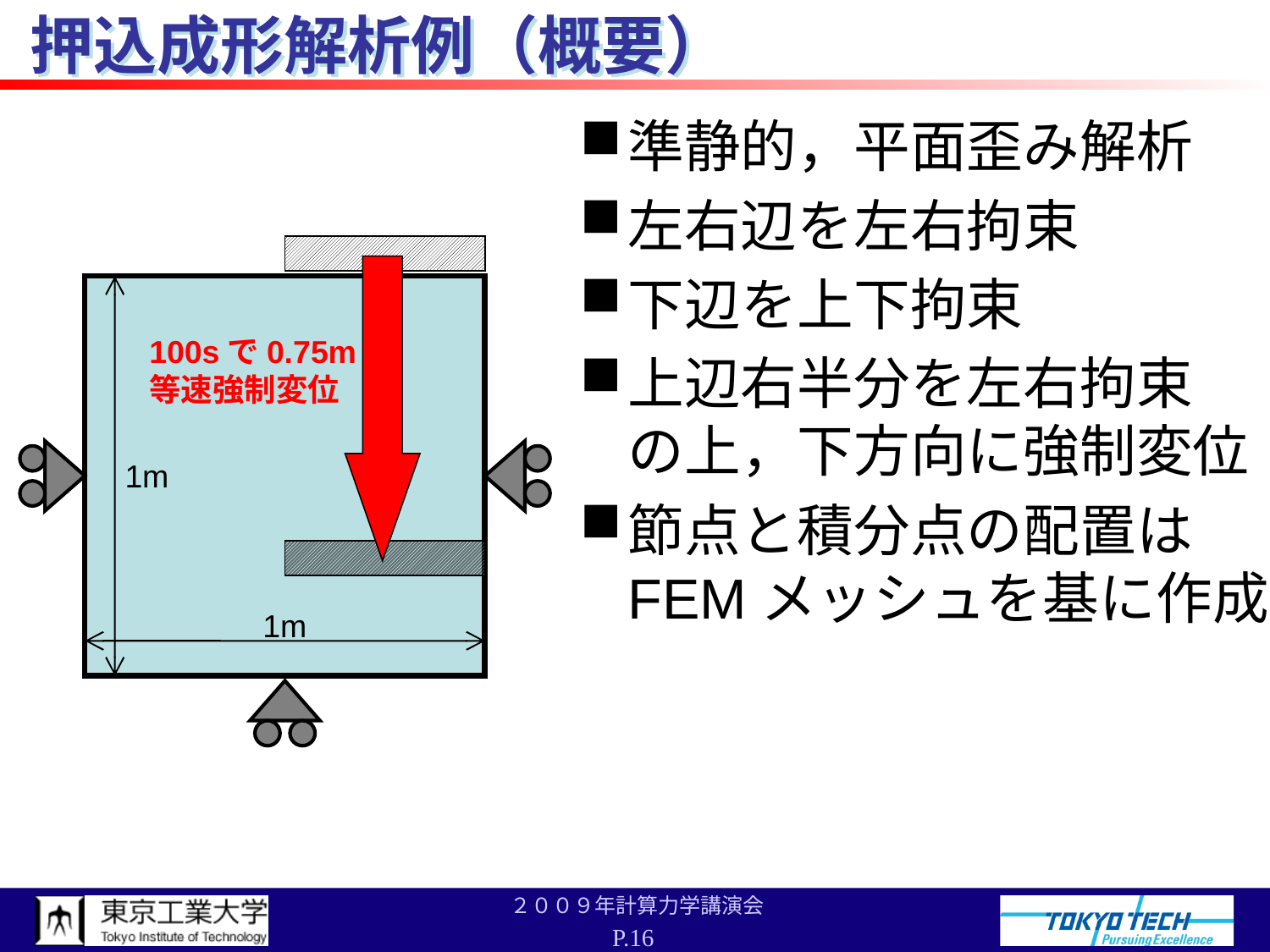

# 押込成形解析例（概要）
準静的，平面歪み解析
左右辺を左右拘束
下辺を上下拘束
上辺右半分を左右拘束
の上，下方向に強制変位
節点と積分点の配置はFEMメッシュを基に作成

100sで0.75m
等速強制変位

1m

1m